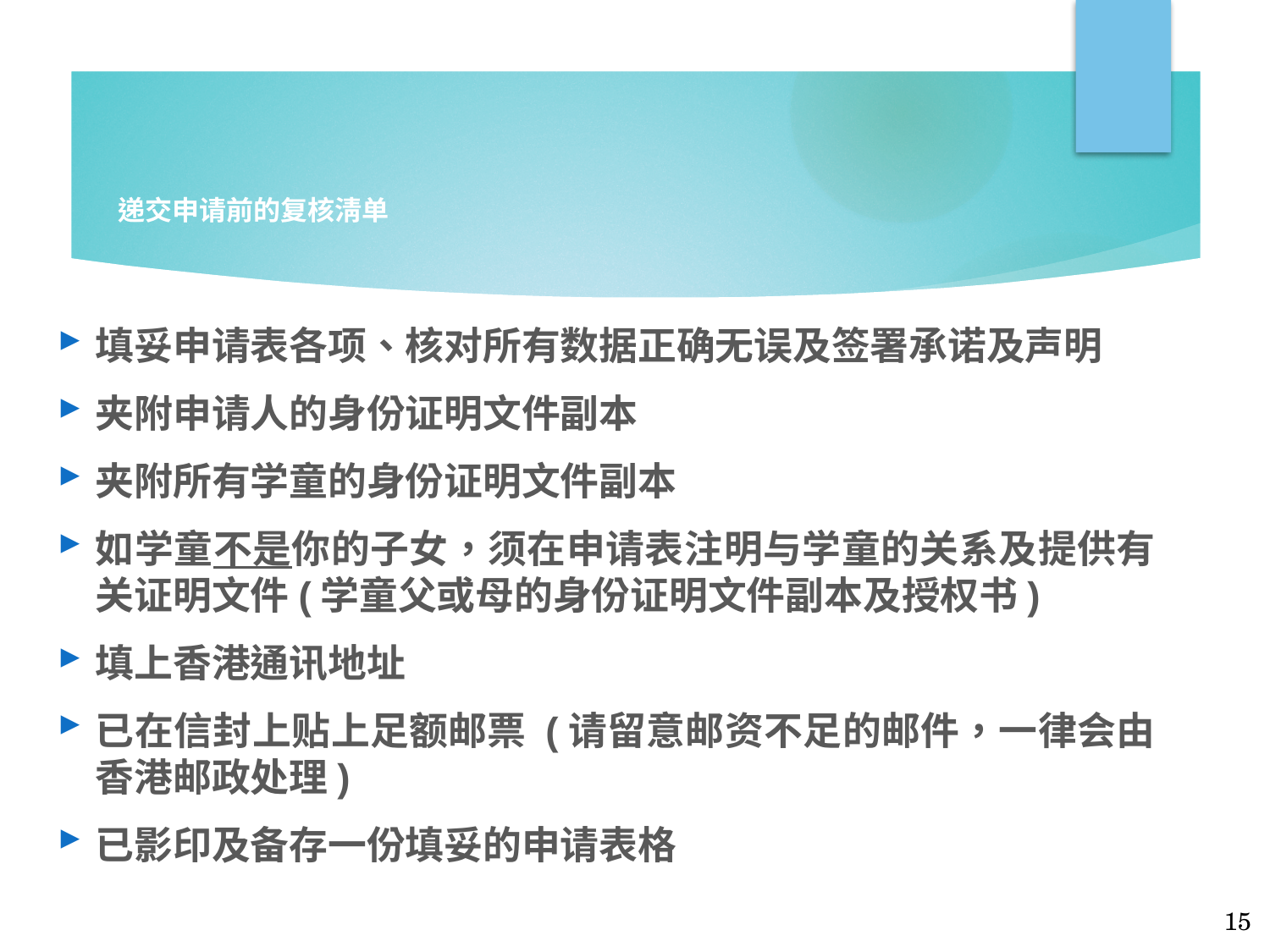

# 递交申请前的复核淸单
填妥申请表各项、核对所有数据正确无误及签署承诺及声明
夹附申请人的身份证明文件副本
夹附所有学童的身份证明文件副本
如学童不是你的子女，须在申请表注明与学童的关系及提供有关证明文件(学童父或母的身份证明文件副本及授权书)
填上香港通讯地址
已在信封上贴上足额邮票 (请留意邮资不足的邮件，一律会由香港邮政处理)
已影印及备存一份填妥的申请表格
15